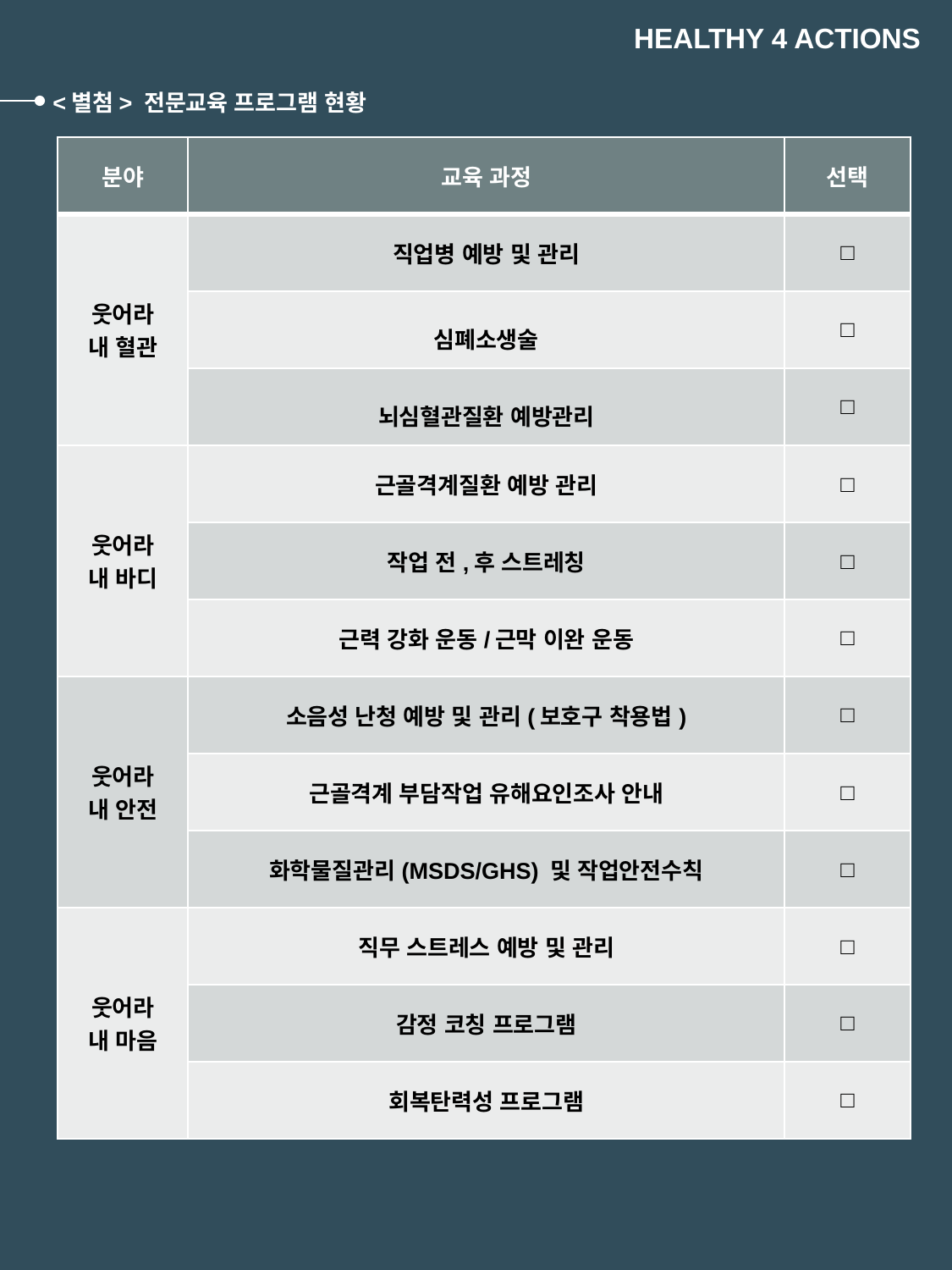

HEALTHY 4 ACTIONS
<별첨> 전문교육 프로그램 현황
| 분야 | 교육 과정 | 선택 |
| --- | --- | --- |
| 웃어라 내 혈관 | 직업병 예방 및 관리 | □ |
| 뇌심 | 심폐소생술 | □ |
|  | 뇌심혈관질환 예방관리 | □ |
| 웃어라 내 바디 | 근골격계질환 예방 관리 | □ |
|  | 작업 전,후 스트레칭 | □ |
|  | 근력 강화 운동/근막 이완 운동 | □ |
| 웃어라 내 안전 | 소음성 난청 예방 및 관리(보호구 착용법) | □ |
|  | 근골격계 부담작업 유해요인조사 안내 | □ |
|  | 화학물질관리(MSDS/GHS) 및 작업안전수칙 | □ |
| 웃어라 내 마음 | 직무 스트레스 예방 및 관리 | □ |
|  | 감정 코칭 프로그램 | □ |
|  | 회복탄력성 프로그램 | □ |